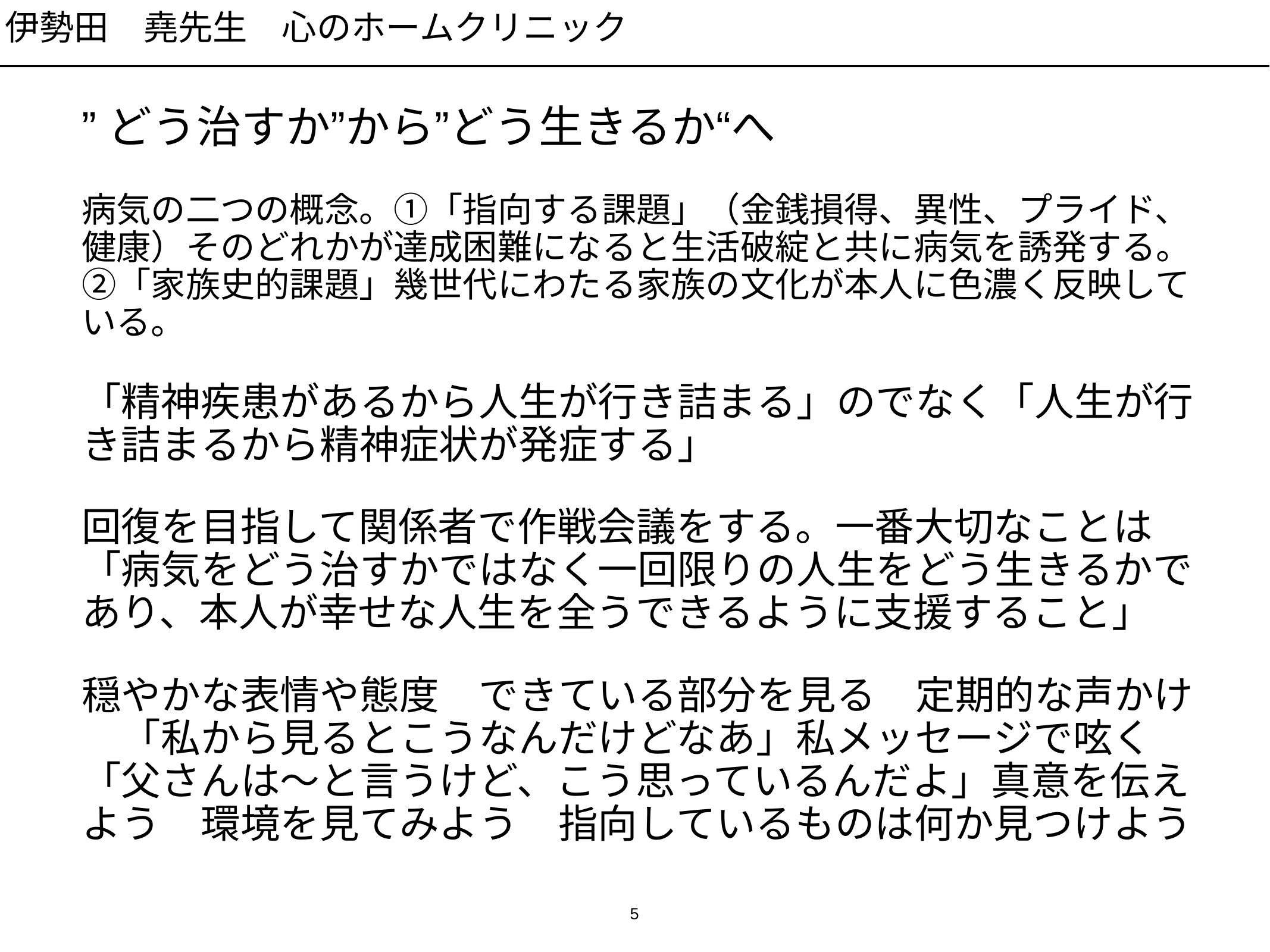

伊勢田　堯先生　心のホームクリニック

”どう治すか”から”どう生きるか“へ
病気の二つの概念。①「指向する課題」（金銭損得、異性、プライド、健康）そのどれかが達成困難になると生活破綻と共に病気を誘発する。②「家族史的課題」幾世代にわたる家族の文化が本人に色濃く反映している。
「精神疾患があるから人生が行き詰まる」のでなく「人生が行き詰まるから精神症状が発症する」
回復を目指して関係者で作戦会議をする。一番大切なことは「病気をどう治すかではなく一回限りの人生をどう生きるかであり、本人が幸せな人生を全うできるように支援すること」
穏やかな表情や態度　できている部分を見る　定期的な声かけ　「私から見るとこうなんだけどなあ」私メッセージで呟く　「父さんは～と言うけど、こう思っているんだよ」真意を伝えよう　環境を見てみよう　指向しているものは何か見つけよう

5